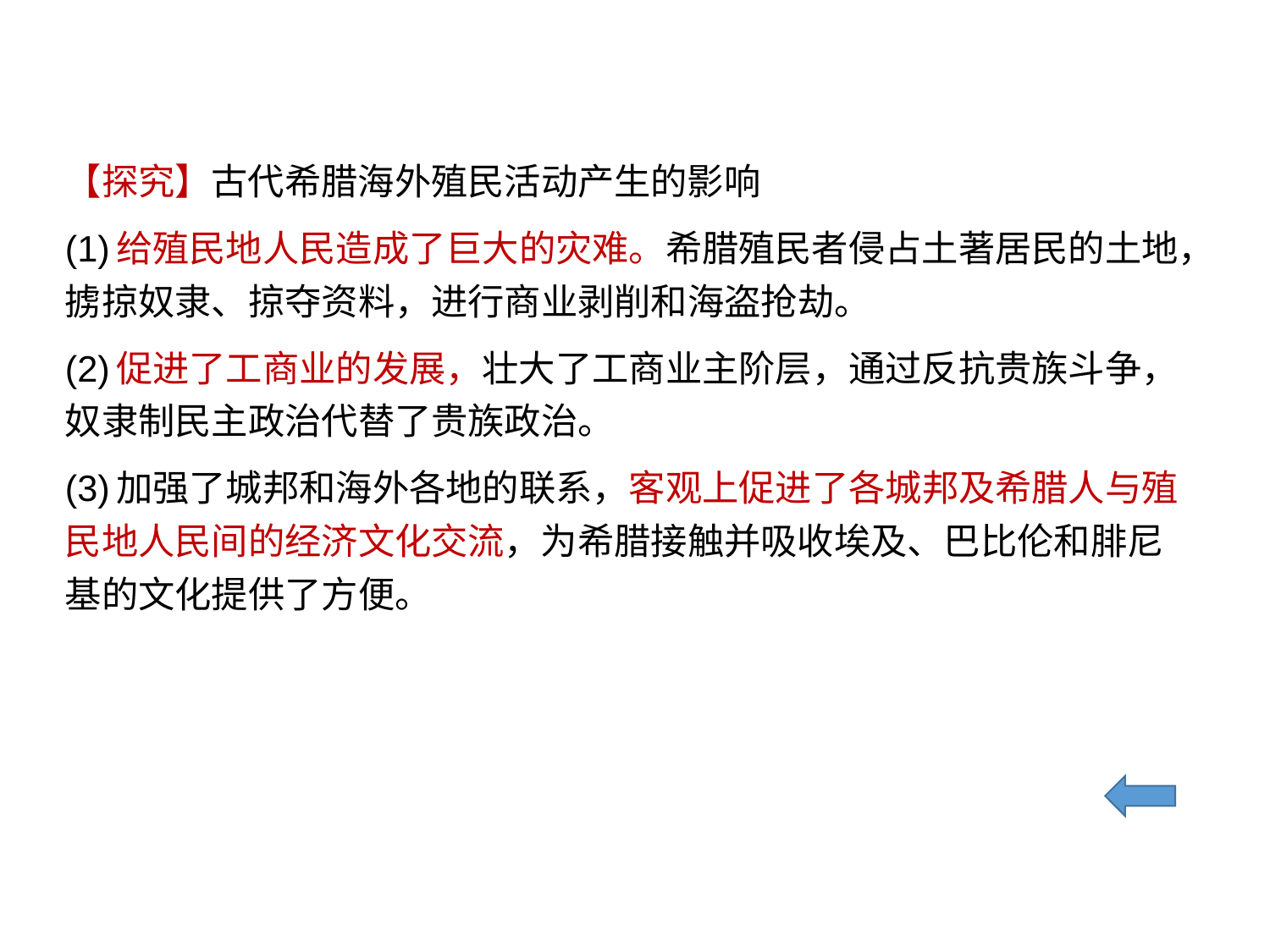

【探究】古代希腊海外殖民活动产生的影响
(1)给殖民地人民造成了巨大的灾难。希腊殖民者侵占土著居民的土地，掳掠奴隶、掠夺资料，进行商业剥削和海盗抢劫。
(2)促进了工商业的发展，壮大了工商业主阶层，通过反抗贵族斗争，奴隶制民主政治代替了贵族政治。
(3)加强了城邦和海外各地的联系，客观上促进了各城邦及希腊人与殖民地人民间的经济文化交流，为希腊接触并吸收埃及、巴比伦和腓尼基的文化提供了方便。